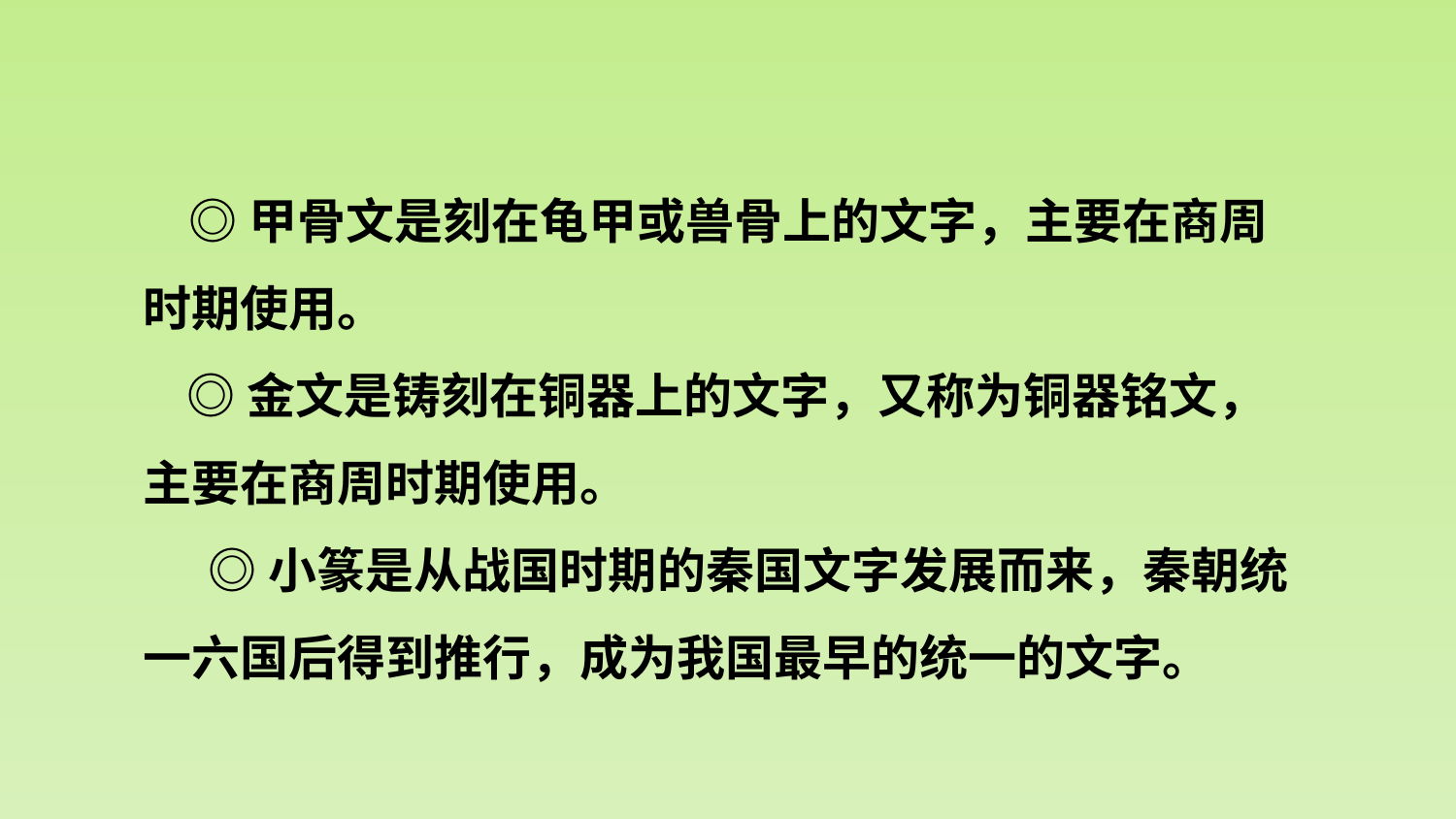

◎甲骨文是刻在龟甲或兽骨上的文字，主要在商周时期使用。
    ◎金文是铸刻在铜器上的文字，又称为铜器铭文，主要在商周时期使用。
      ◎小篆是从战国时期的秦国文字发展而来，秦朝统一六国后得到推行，成为我国最早的统一的文字。